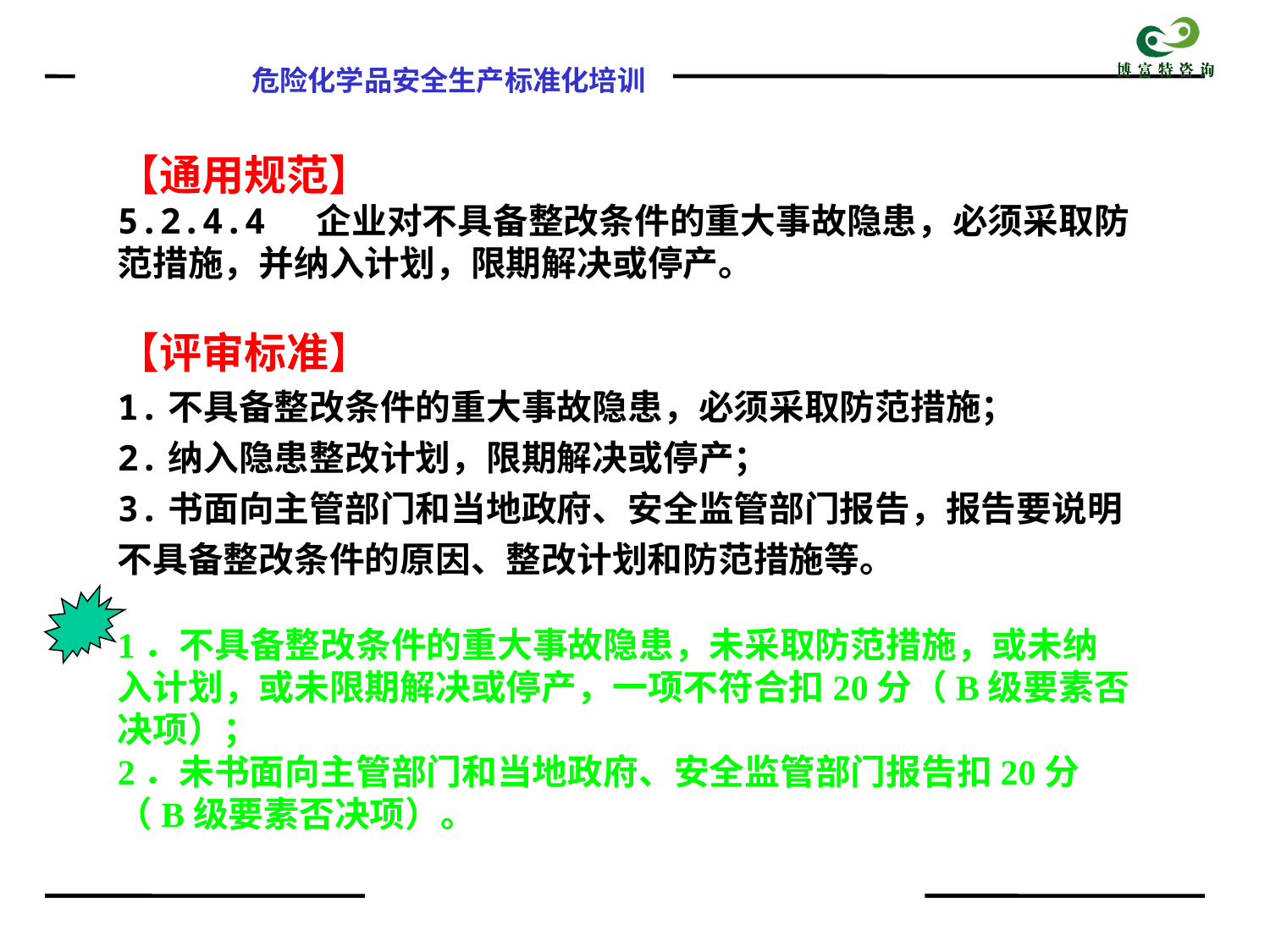

【通用规范】
5.2.4.4  企业对不具备整改条件的重大事故隐患，必须采取防范措施，并纳入计划，限期解决或停产。

【评审标准】
1.不具备整改条件的重大事故隐患，必须采取防范措施；
2.纳入隐患整改计划，限期解决或停产；
3.书面向主管部门和当地政府、安全监管部门报告，报告要说明不具备整改条件的原因、整改计划和防范措施等。

1．不具备整改条件的重大事故隐患，未采取防范措施，或未纳入计划，或未限期解决或停产，一项不符合扣20分（B级要素否决项）；
2．未书面向主管部门和当地政府、安全监管部门报告扣20分（B级要素否决项）。